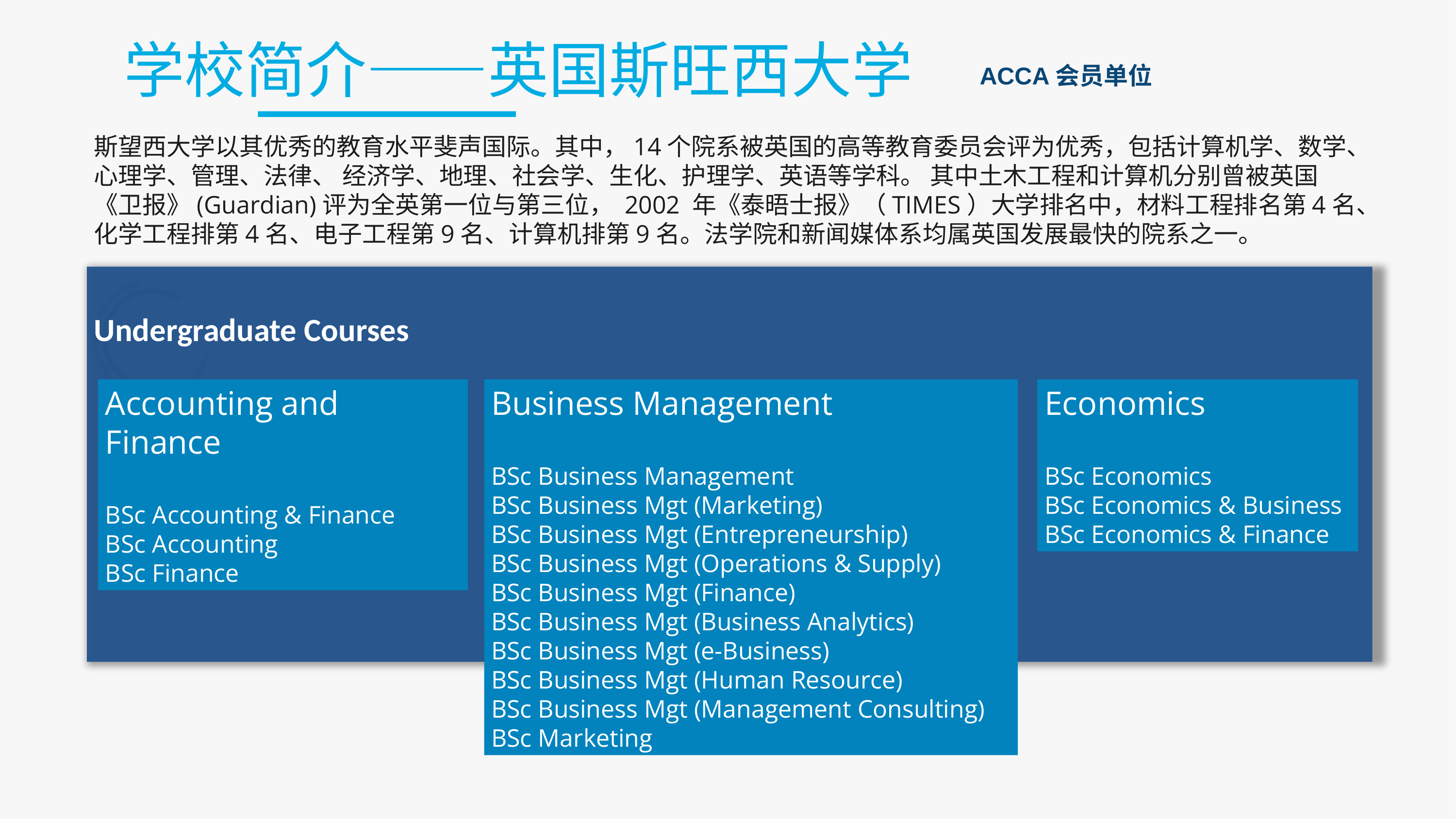

学校简介——英国斯旺西大学
ACCA会员单位
斯望西大学以其优秀的教育水平斐声国际。其中，14个院系被英国的高等教育委员会评为优秀，包括计算机学、数学、心理学、管理、法律、 经济学、地理、社会学、生化、护理学、英语等学科。 其中土木工程和计算机分别曾被英国《卫报》(Guardian)评为全英第一位与第三位， 2002 年《泰晤士报》（TIMES）大学排名中，材料工程排名第4名、化学工程排第4名、电子工程第9名、计算机排第9名。法学院和新闻媒体系均属英国发展最快的院系之一。

Undergraduate Courses

Accounting and Finance

BSc Accounting & Finance
BSc Accounting
BSc Finance
Business Management

BSc Business Management
BSc Business Mgt (Marketing)
BSc Business Mgt (Entrepreneurship)
BSc Business Mgt (Operations & Supply)
BSc Business Mgt (Finance)
BSc Business Mgt (Business Analytics)
BSc Business Mgt (e-Business)
BSc Business Mgt (Human Resource)
BSc Business Mgt (Management Consulting)
BSc Marketing
Economics

BSc Economics
BSc Economics & Business
BSc Economics & Finance